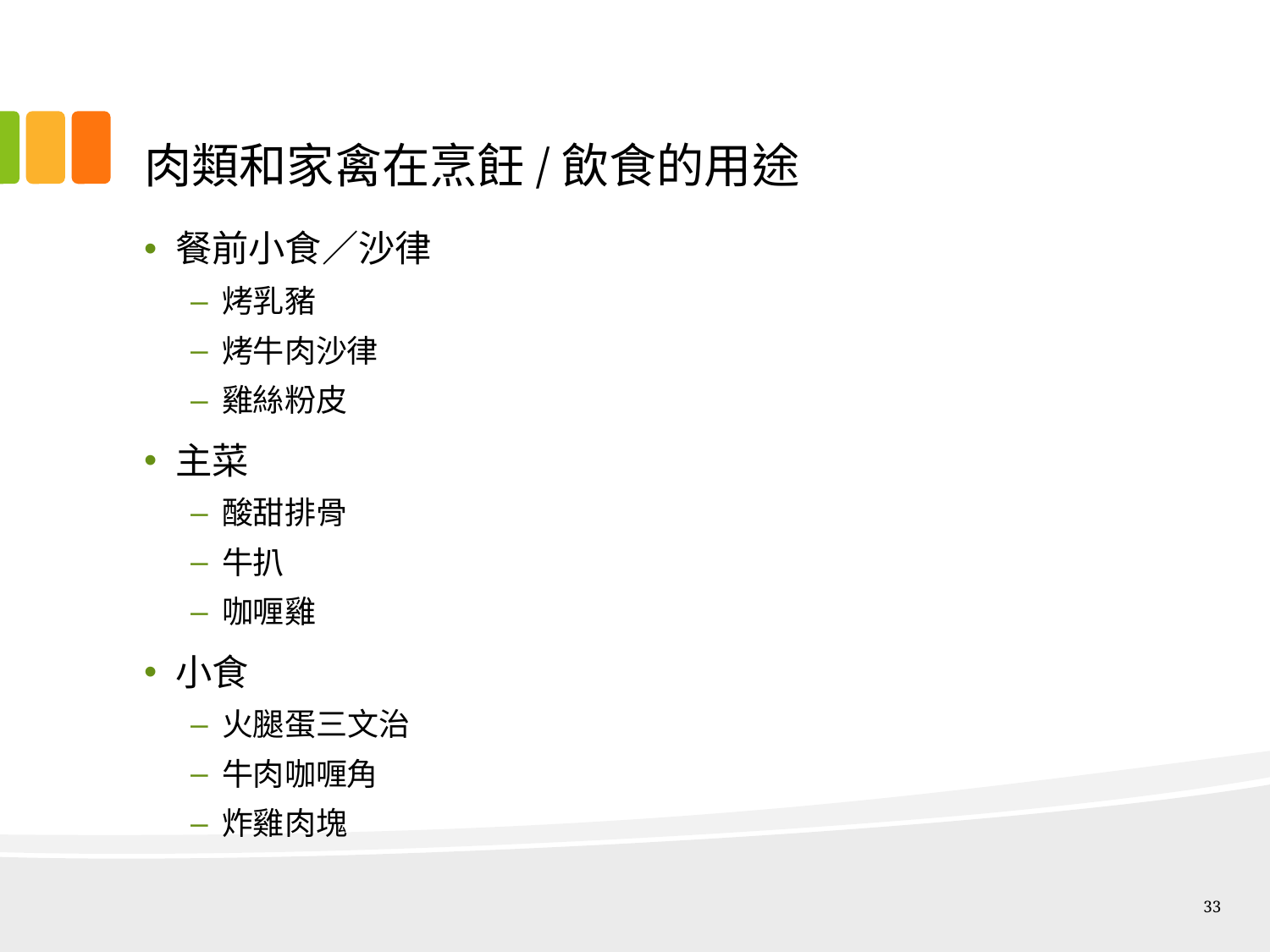

# 肉類和家禽在烹飪/飲食的用途
餐前小食／沙律
烤乳豬
烤牛肉沙律
雞絲粉皮
主菜
酸甜排骨
牛扒
咖喱雞
小食
火腿蛋三文治
牛肉咖喱角
炸雞肉塊
33